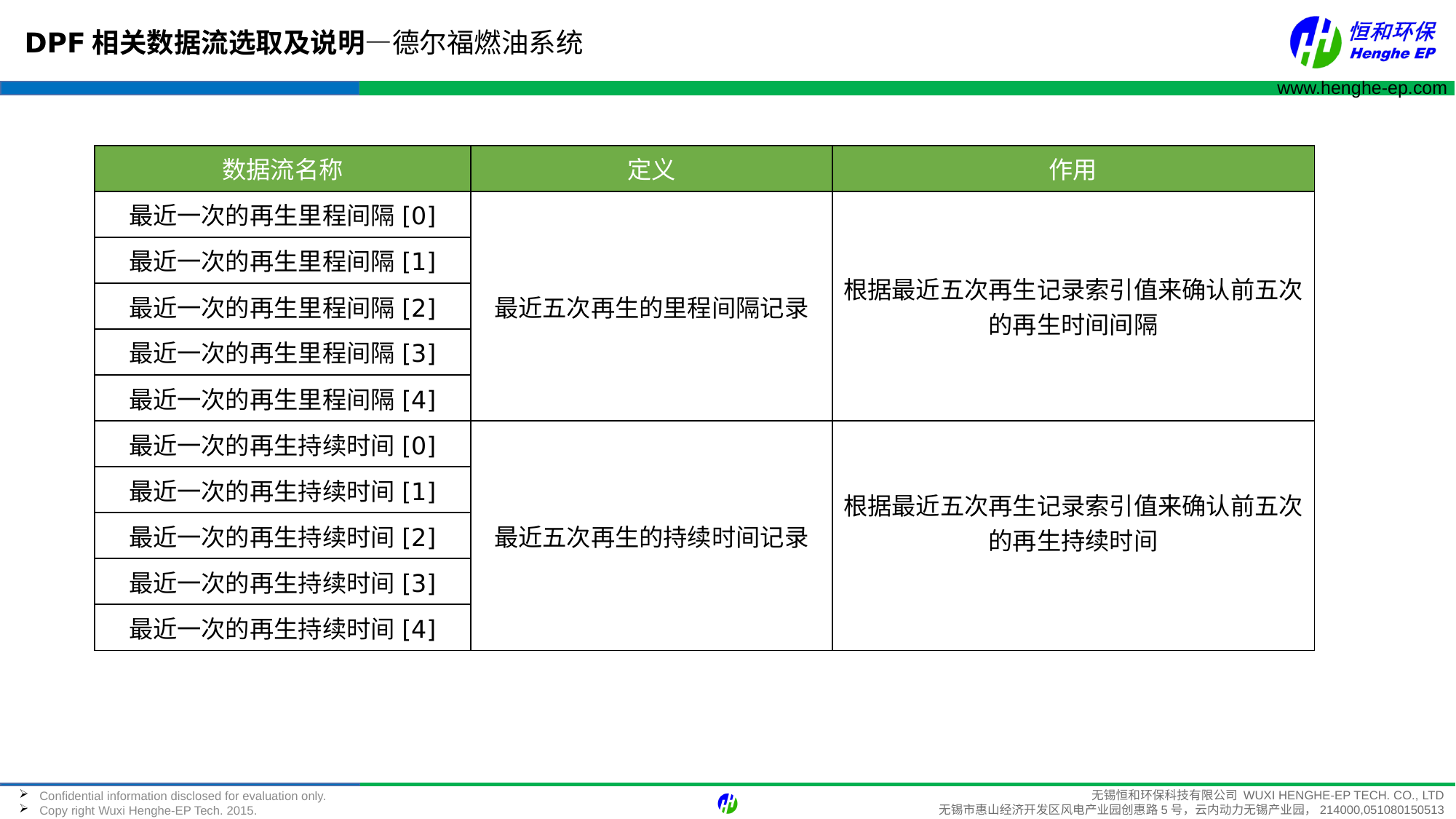

DPF相关数据流选取及说明—德尔福燃油系统
| 数据流名称 | 定义 | 作用 |
| --- | --- | --- |
| 最近一次的再生里程间隔[0] | 最近五次再生的里程间隔记录 | 根据最近五次再生记录索引值来确认前五次的再生时间间隔 |
| 最近一次的再生里程间隔[1] |  |  |
| 最近一次的再生里程间隔[2] |  |  |
| 最近一次的再生里程间隔[3] |  |  |
| 最近一次的再生里程间隔[4] |  |  |
| 最近一次的再生持续时间[0] | 最近五次再生的持续时间记录 | 根据最近五次再生记录索引值来确认前五次的再生持续时间 |
| 最近一次的再生持续时间[1] |  |  |
| 最近一次的再生持续时间[2] |  |  |
| 最近一次的再生持续时间[3] |  |  |
| 最近一次的再生持续时间[4] |  |  |